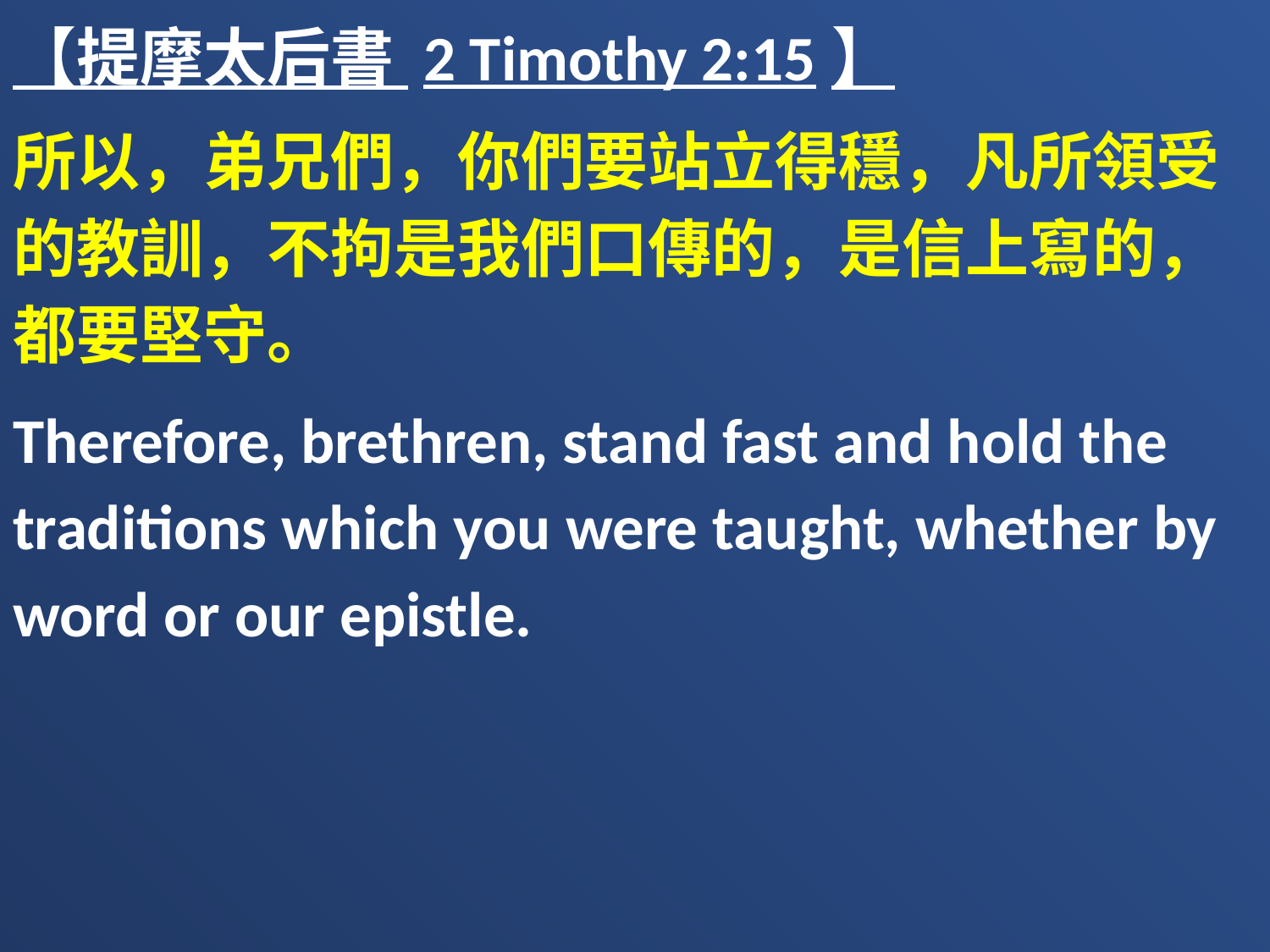

【提摩太后書 2 Timothy 2:15】
所以，弟兄們，你們要站立得穩，凡所領受的教訓，不拘是我們口傳的，是信上寫的，都要堅守。
Therefore, brethren, stand fast and hold the traditions which you were taught, whether by word or our epistle.